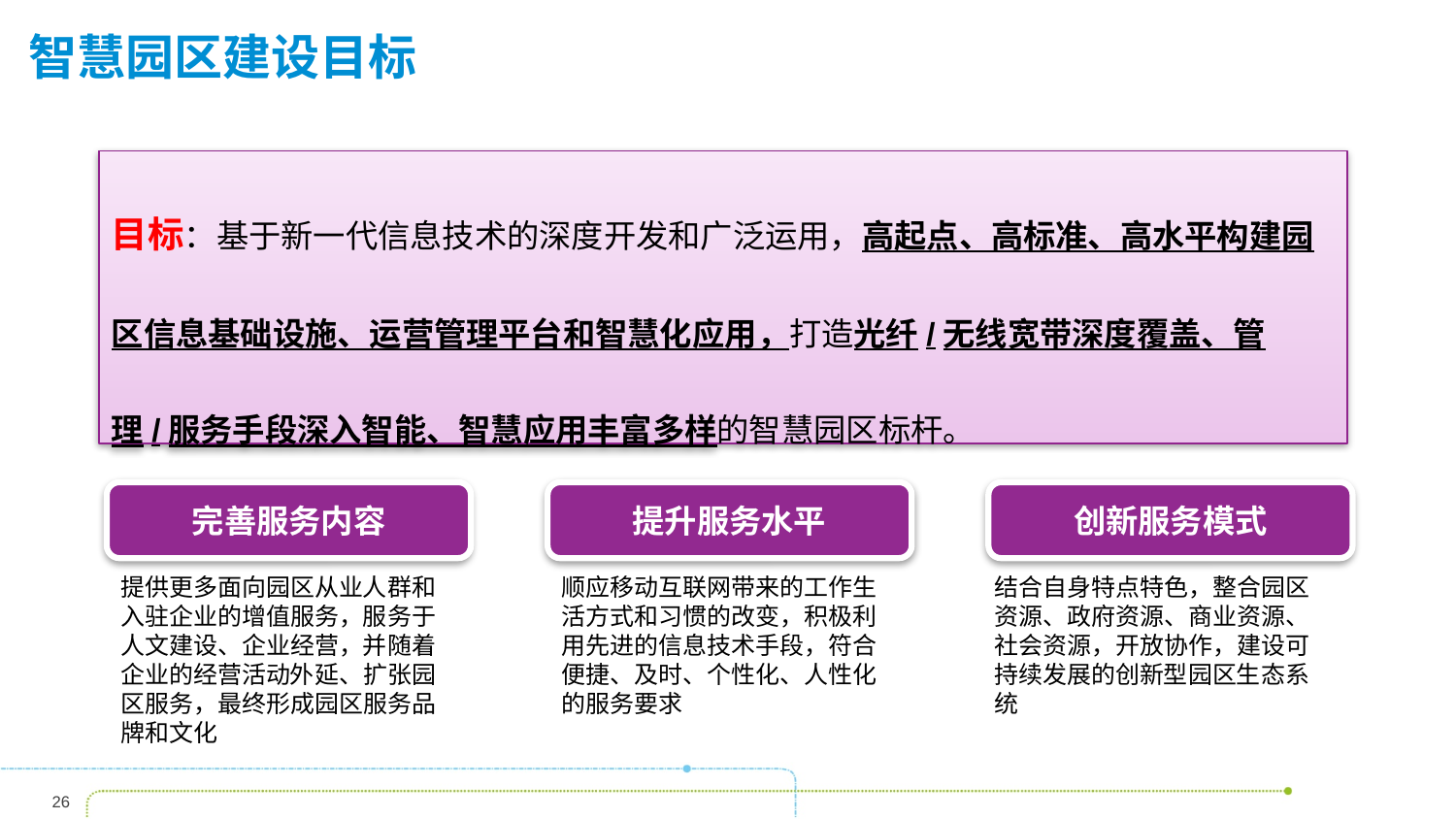

# 智慧园区建设目标
目标：基于新一代信息技术的深度开发和广泛运用，高起点、高标准、高水平构建园区信息基础设施、运营管理平台和智慧化应用，打造光纤/无线宽带深度覆盖、管理/服务手段深入智能、智慧应用丰富多样的智慧园区标杆。
完善服务内容
提升服务水平
创新服务模式
提供更多面向园区从业人群和入驻企业的增值服务，服务于人文建设、企业经营，并随着企业的经营活动外延、扩张园区服务，最终形成园区服务品牌和文化
顺应移动互联网带来的工作生活方式和习惯的改变，积极利用先进的信息技术手段，符合便捷、及时、个性化、人性化的服务要求
结合自身特点特色，整合园区资源、政府资源、商业资源、社会资源，开放协作，建设可持续发展的创新型园区生态系统